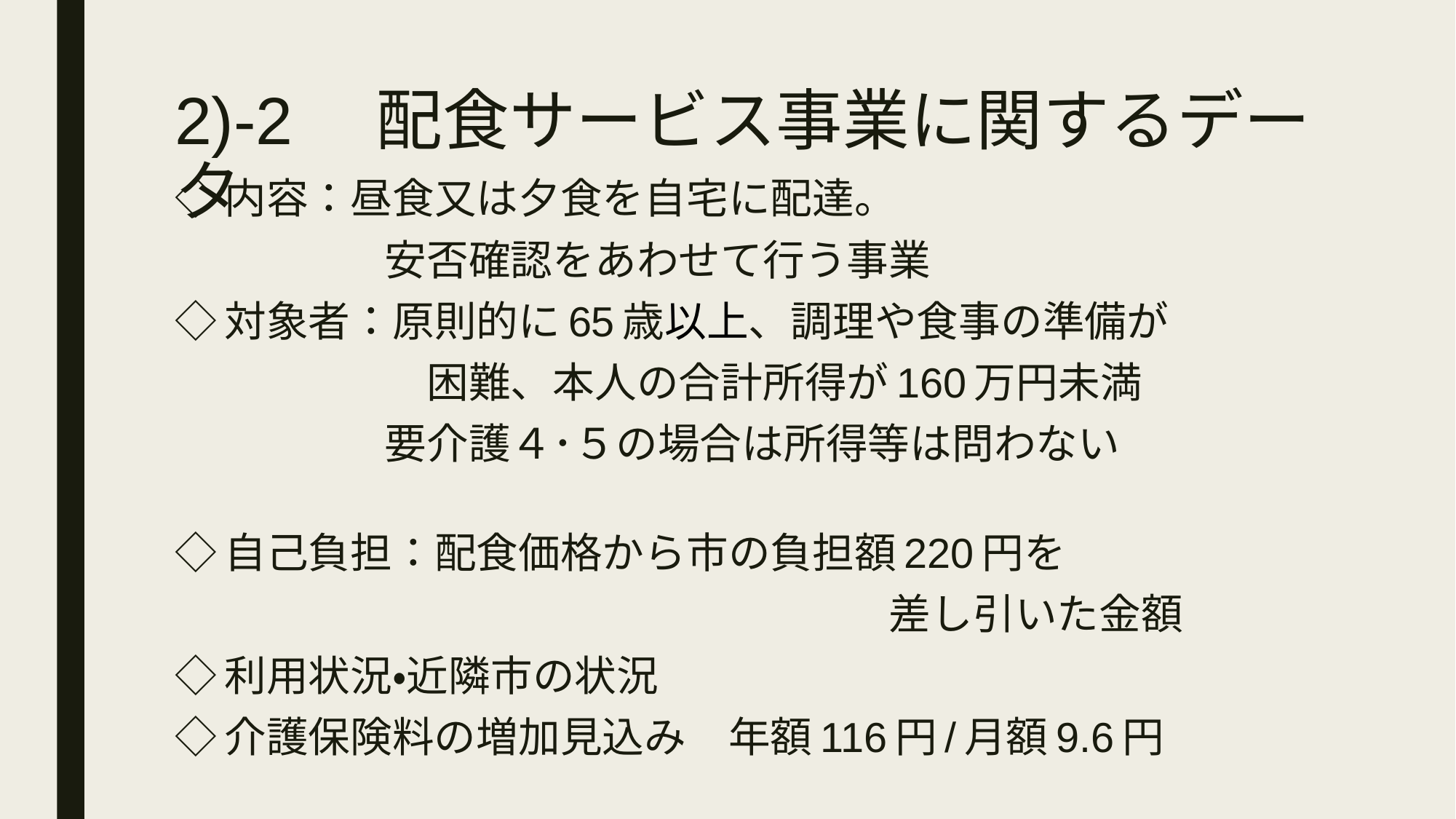

# 2)‐2　配食サービス事業に関するデータ
◇内容：昼食又は夕食を自宅に配達。
　　　　　安否確認をあわせて行う事業
◇対象者：原則的に65歳以上、調理や食事の準備が
　　　　　　困難、本人の合計所得が160万円未満
　　　　　要介護４･５の場合は所得等は問わない

◇自己負担：配食価格から市の負担額220円を
　　　　　　　　　　　　　　　　　差し引いた金額
◇利用状況・近隣市の状況
◇介護保険料の増加見込み　年額116円/月額9.6円